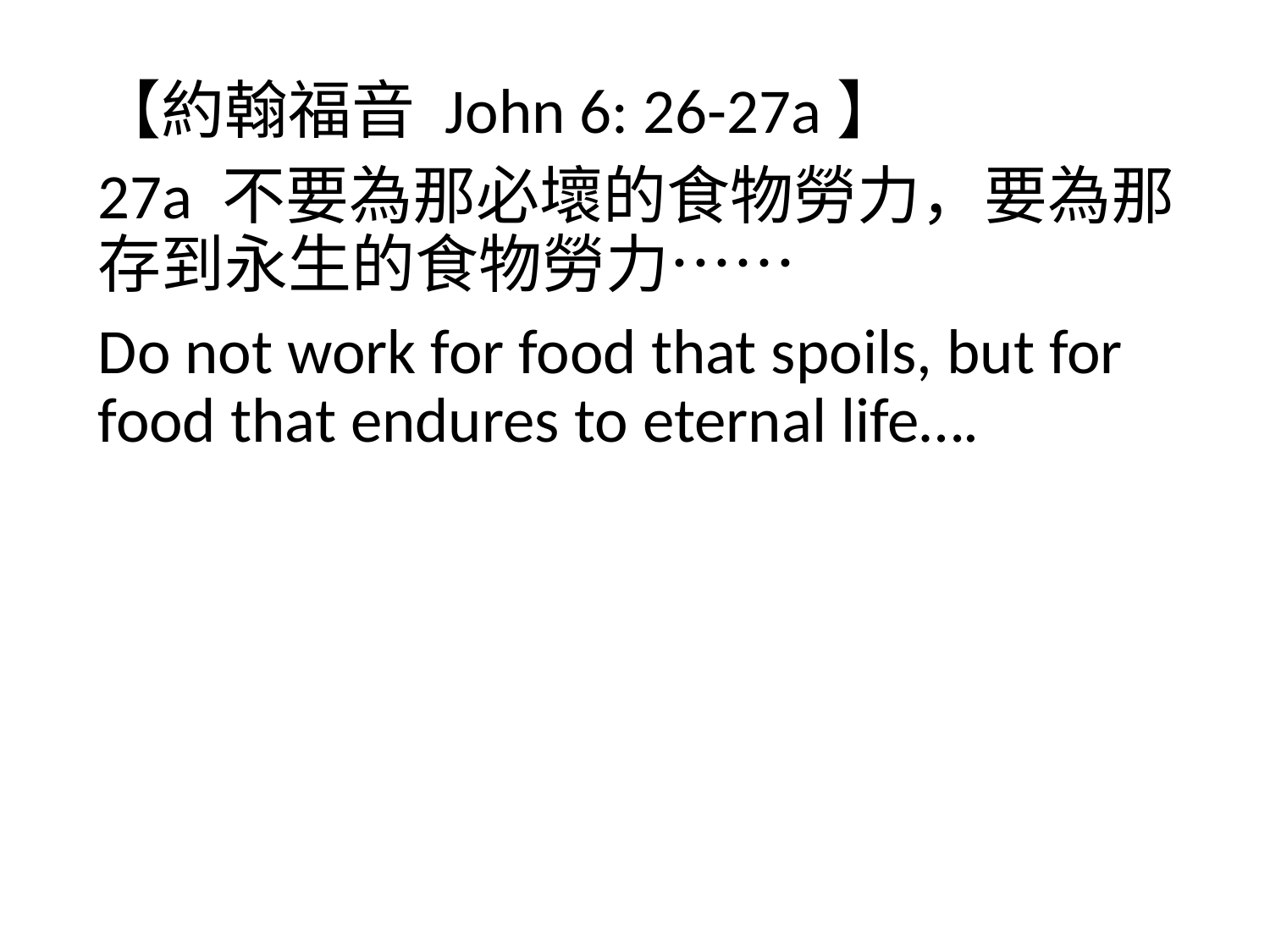

【約翰福音 John 6: 26-27a】
27a 不要為那必壞的食物勞力，要為那存到永生的食物勞力……
Do not work for food that spoils, but for food that endures to eternal life….